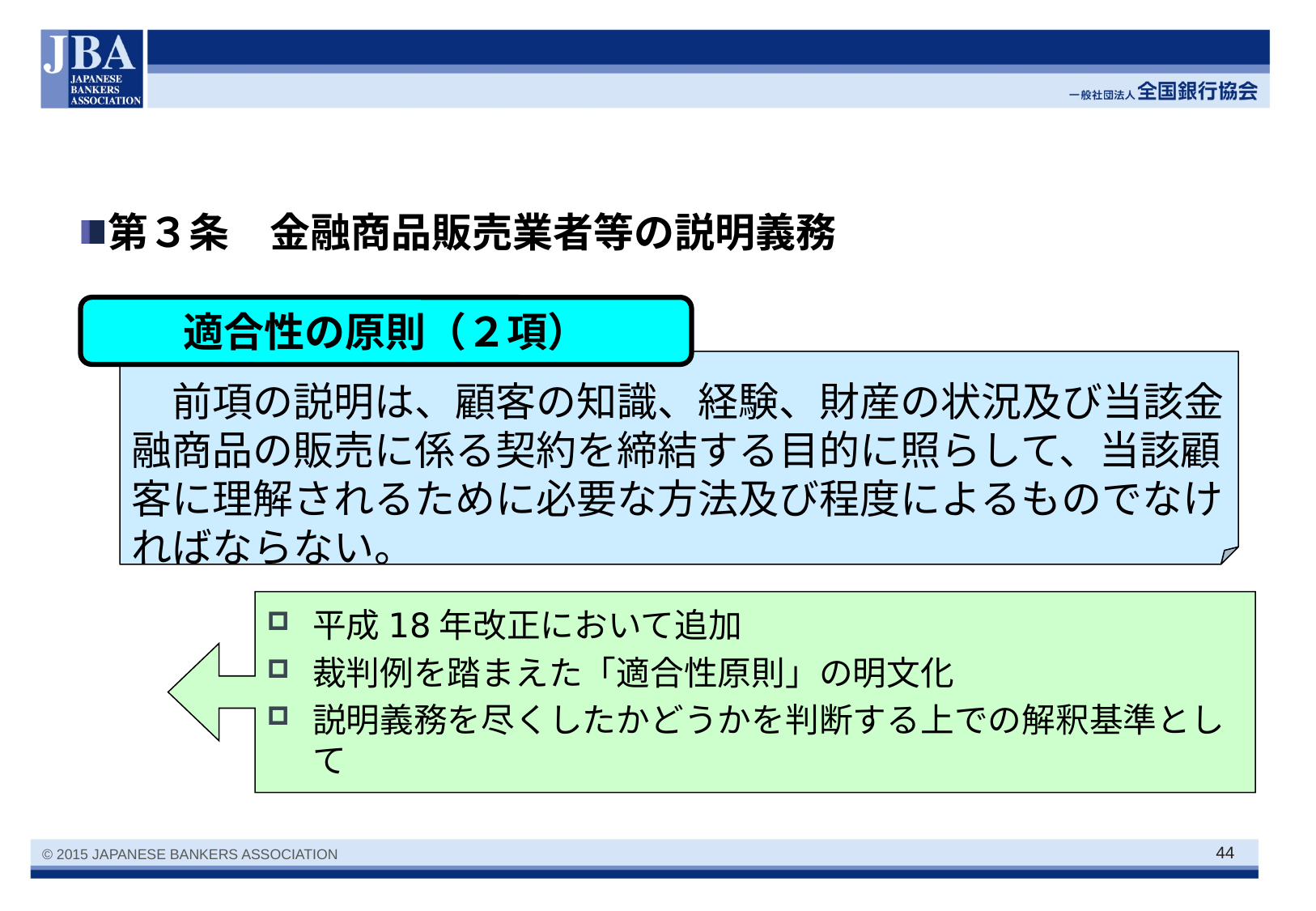

#
第３条　金融商品販売業者等の説明義務
適合性の原則（２項）

　前項の説明は、顧客の知識、経験、財産の状況及び当該金融商品の販売に係る契約を締結する目的に照らして、当該顧客に理解されるために必要な方法及び程度によるものでなければならない。
平成18年改正において追加
裁判例を踏まえた「適合性原則」の明文化
説明義務を尽くしたかどうかを判断する上での解釈基準として